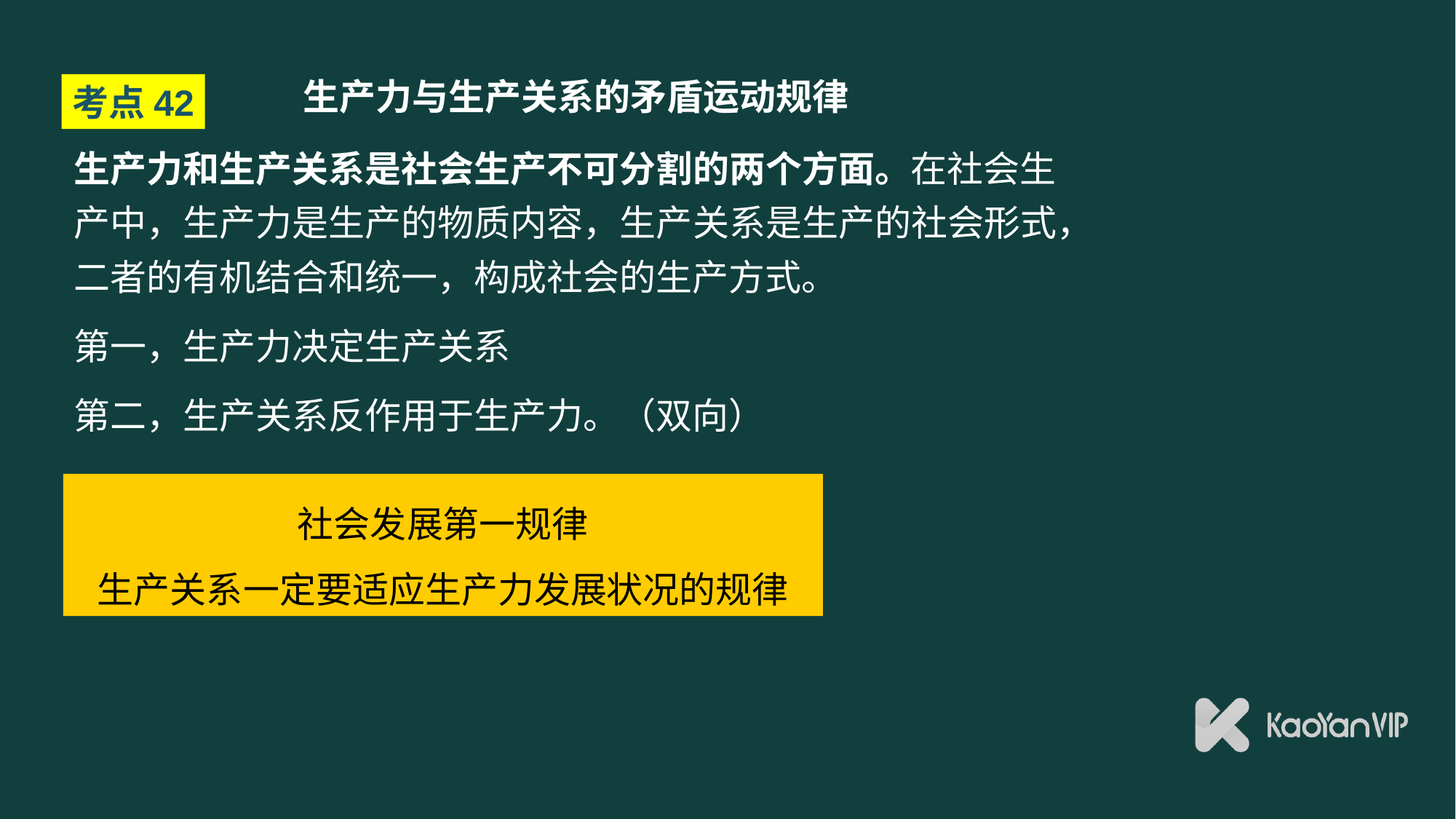

# 生产力与生产关系的矛盾运动规律
考点42
生产力和生产关系是社会生产不可分割的两个方面。在社会生产中，生产力是生产的物质内容，生产关系是生产的社会形式，二者的有机结合和统一，构成社会的生产方式。
第一，生产力决定生产关系
第二，生产关系反作用于生产力。（双向）

社会发展第一规律
生产关系一定要适应生产力发展状况的规律